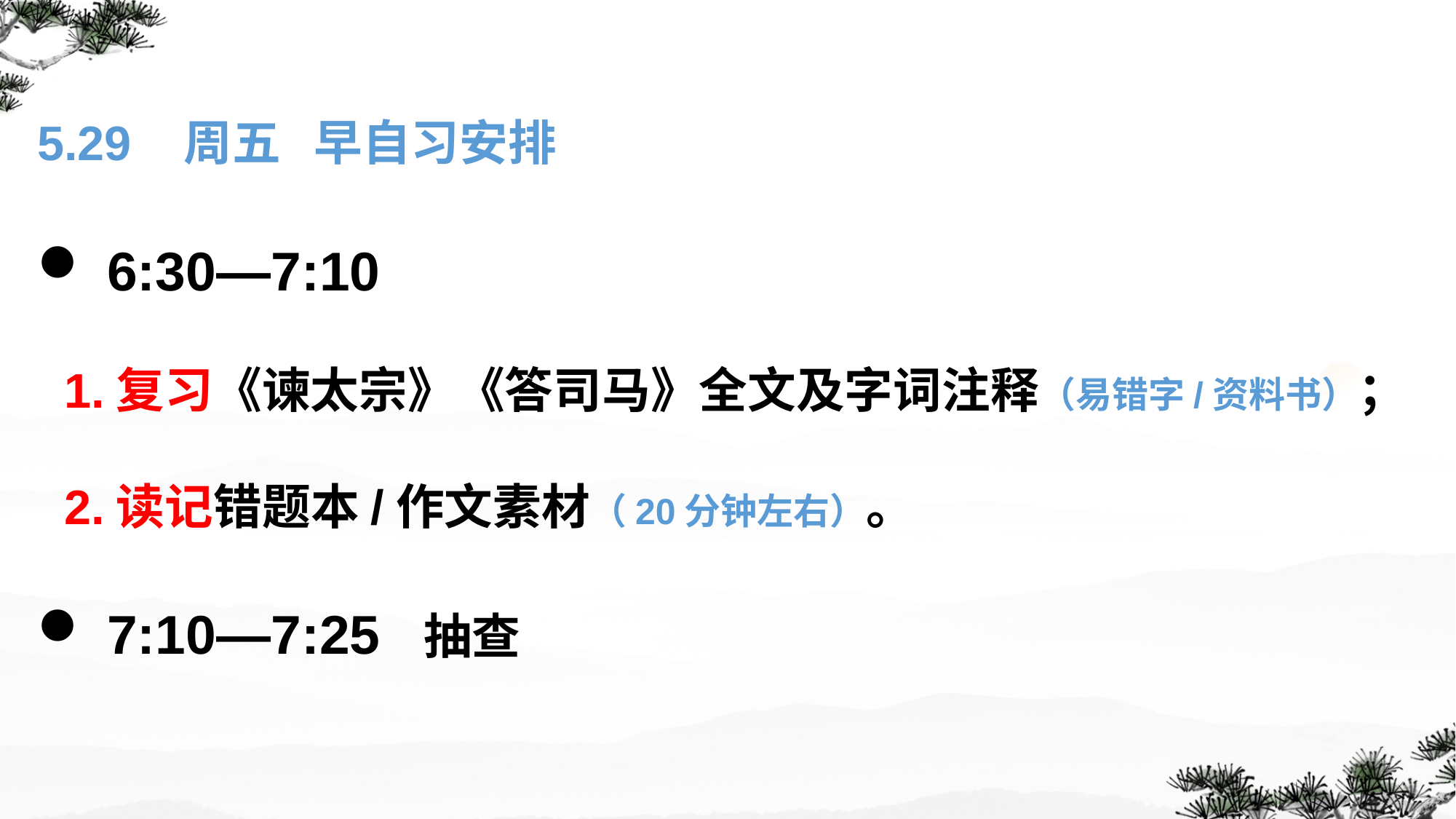

5.29   周五   早自习安排
 6:30—7:10
  1.复习《谏太宗》《答司马》全文及字词注释（易错字/资料书）；
  2.读记错题本/作文素材（20分钟左右）。
 7:10—7:25  抽查